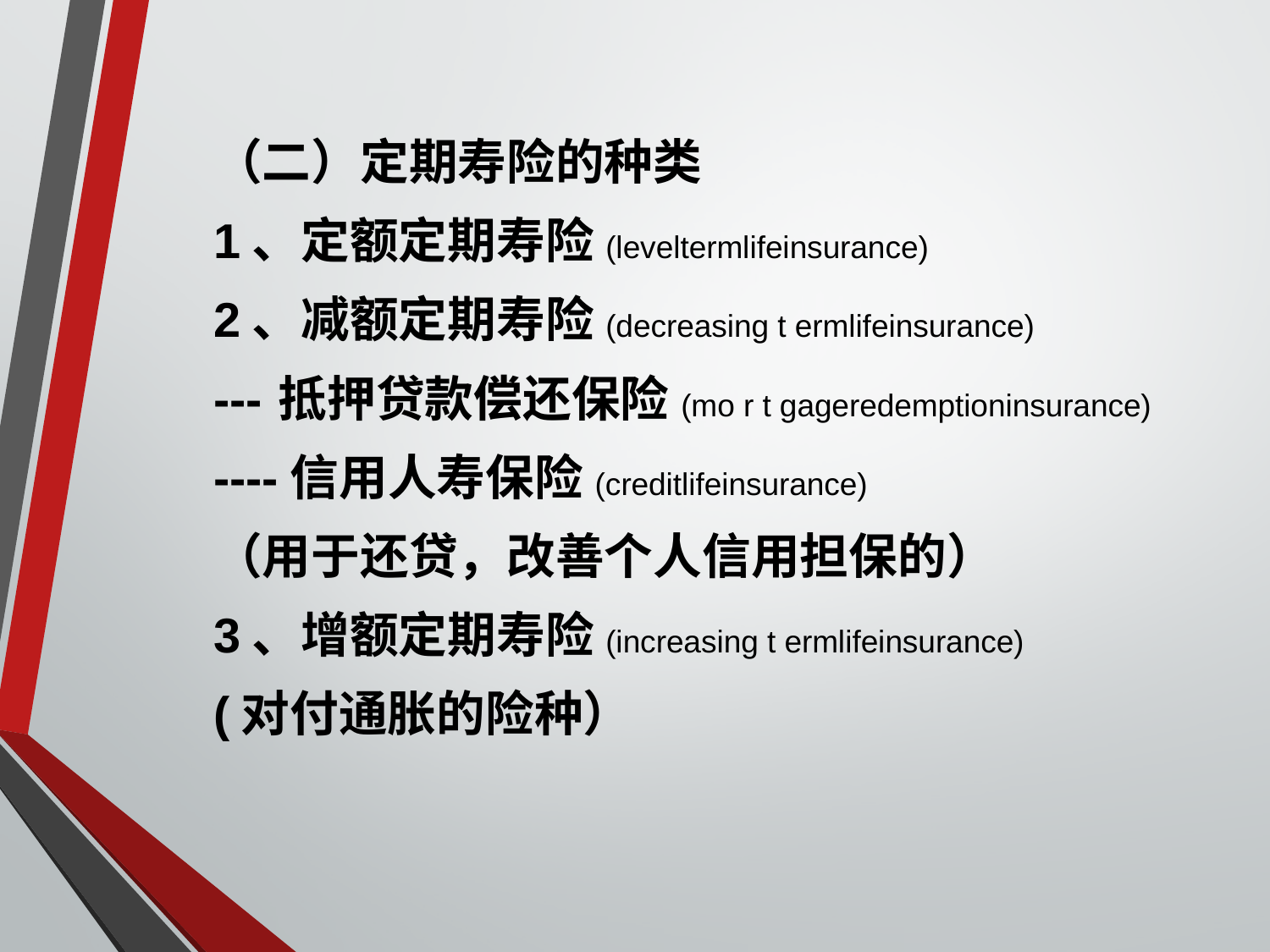

（二）定期寿险的种类
1、定额定期寿险(leveltermlifeinsurance)
2、减额定期寿险(decreasing t ermlifeinsurance)
--- 抵押贷款偿还保险(mo r t gageredemptioninsurance)
----信用人寿保险(creditlifeinsurance)
（用于还贷，改善个人信用担保的）
3、增额定期寿险(increasing t ermlifeinsurance)
(对付通胀的险种）